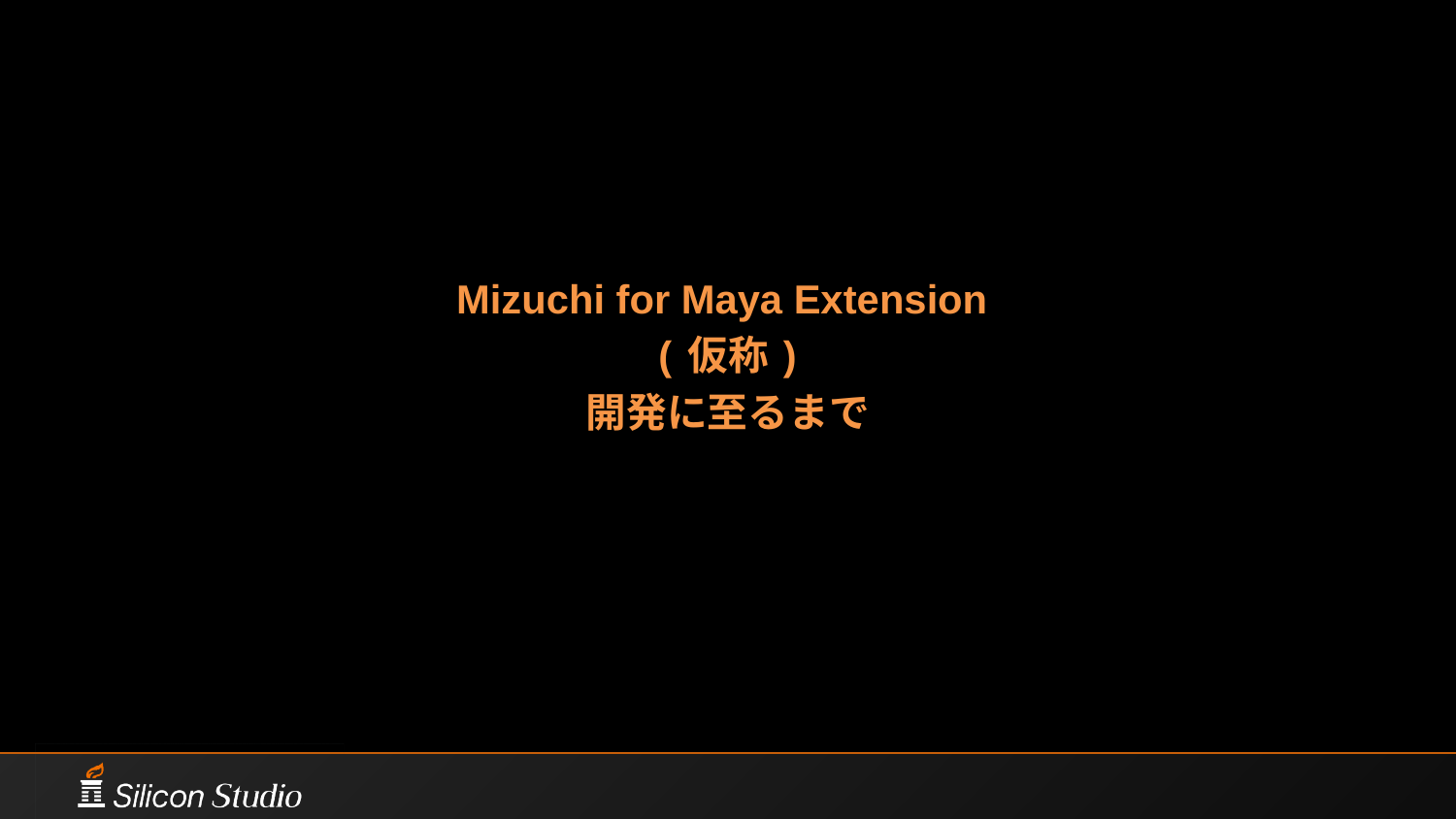

Mizuchi for Maya Extension
( 仮称 )
開発に至るまで